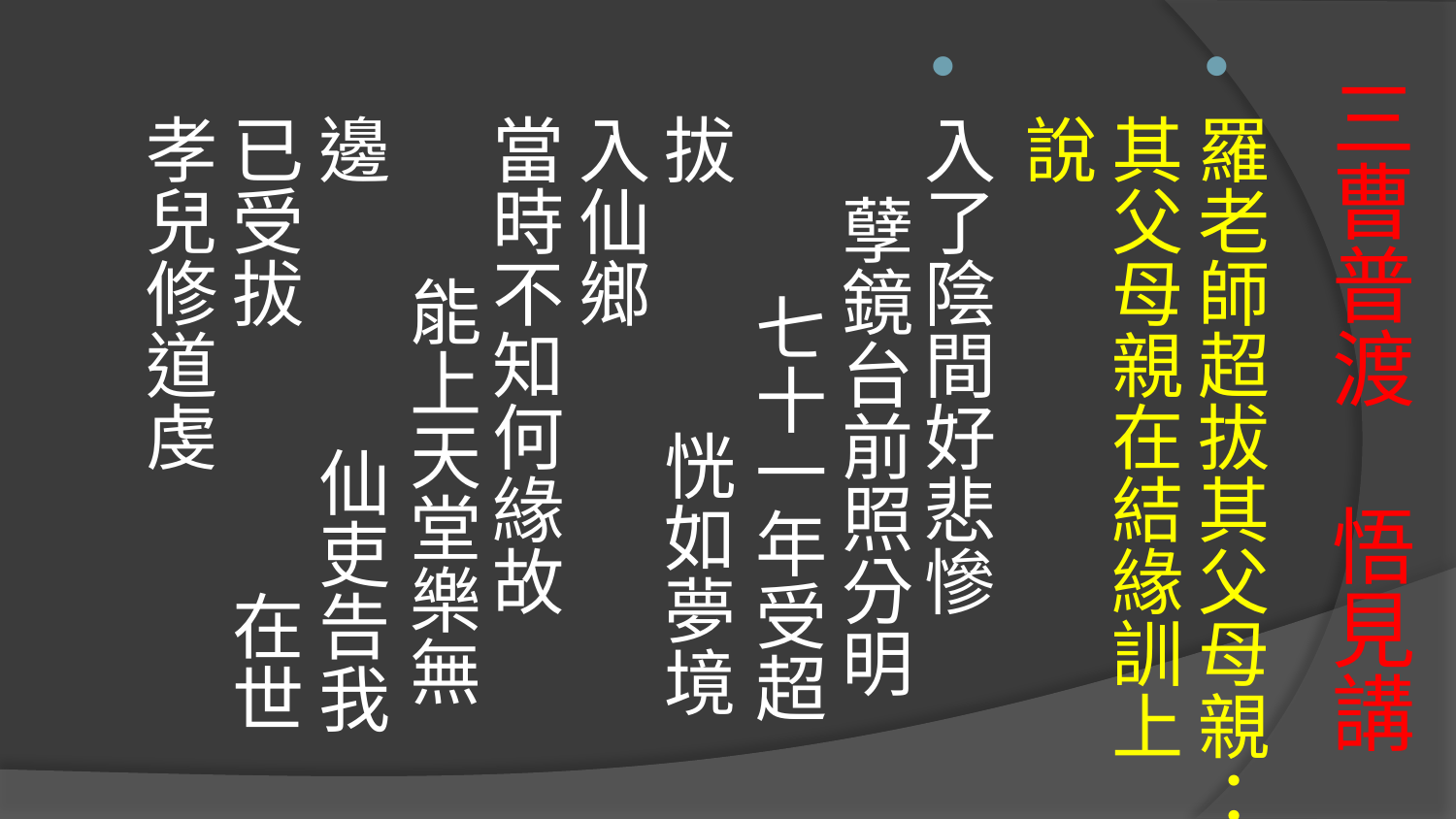

羅老師超拔其父母親：其父母親在結緣訓上說
入了陰間好悲慘               孽鏡台前照分明                七十一年受超拔               恍如夢境入仙鄉
當時不知何緣故                    能上天堂樂無邊                仙吏告我已受拔                在世孝兒修道虔

# 三曹普渡     悟見講